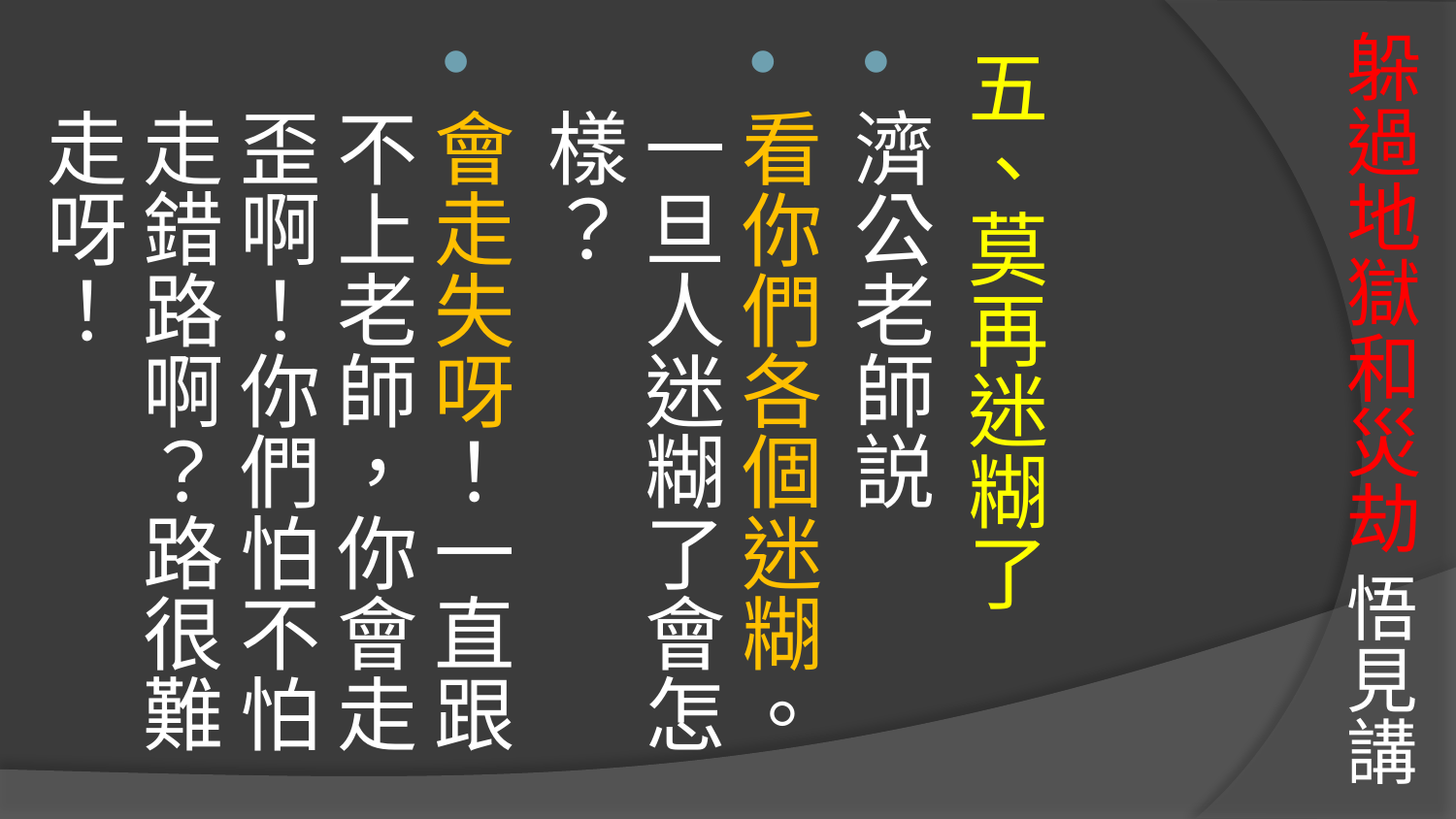

# 躲過地獄和災劫 悟見講
五、莫再迷糊了
濟公老師説
看你們各個迷糊。一旦人迷糊了會怎樣？
會走失呀！一直跟不上老師，你會走歪啊！你們怕不怕走錯路啊？路很難走呀！